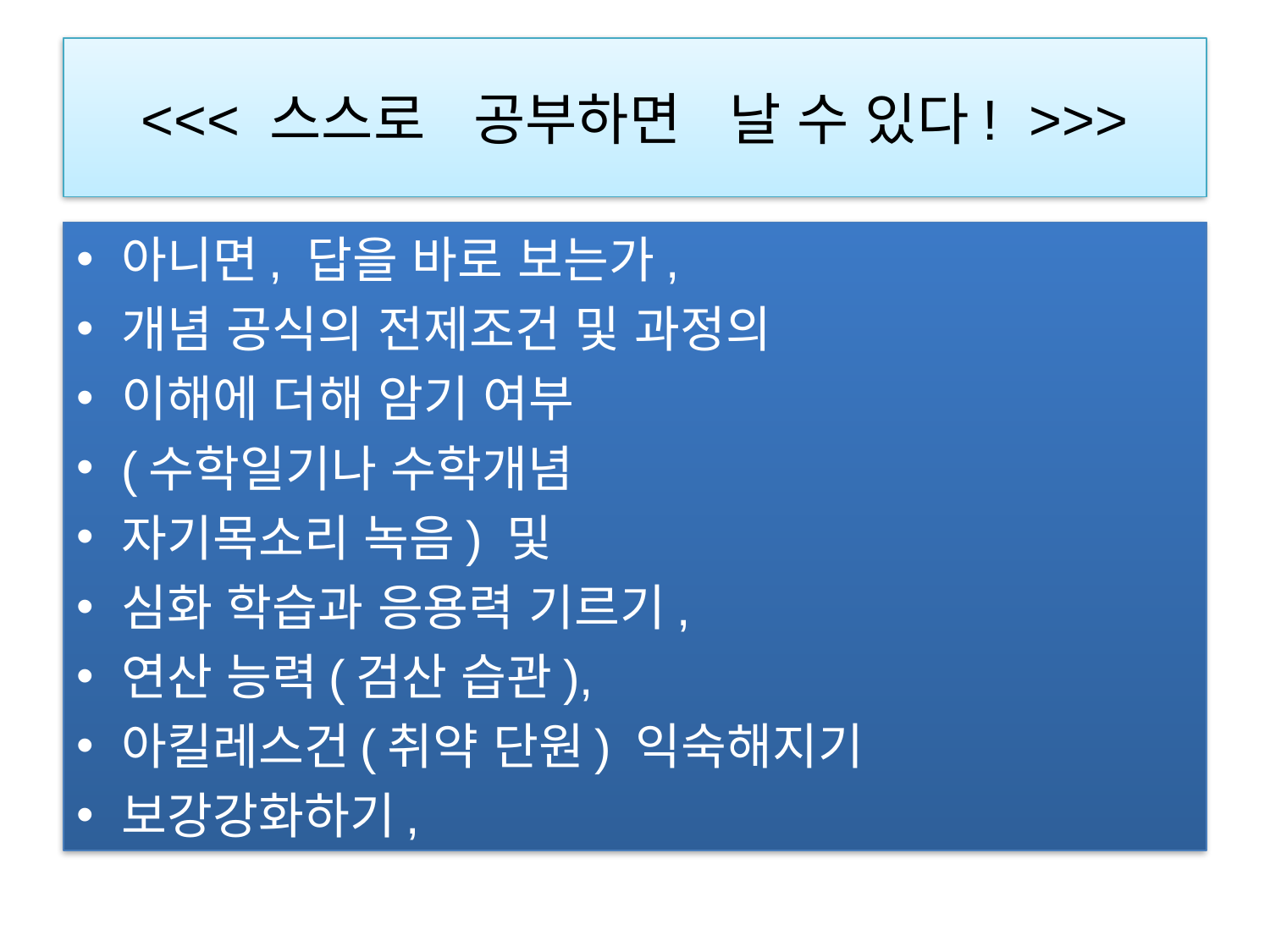

# <<< 스스로   공부하면   날 수 있다!  >>>
아니면, 답을 바로 보는가,
개념 공식의 전제조건 및 과정의
이해에 더해 암기 여부
(수학일기나 수학개념
자기목소리 녹음) 및
심화 학습과 응용력 기르기,
연산 능력(검산 습관),
아킬레스건(취약 단원) 익숙해지기
보강강화하기,